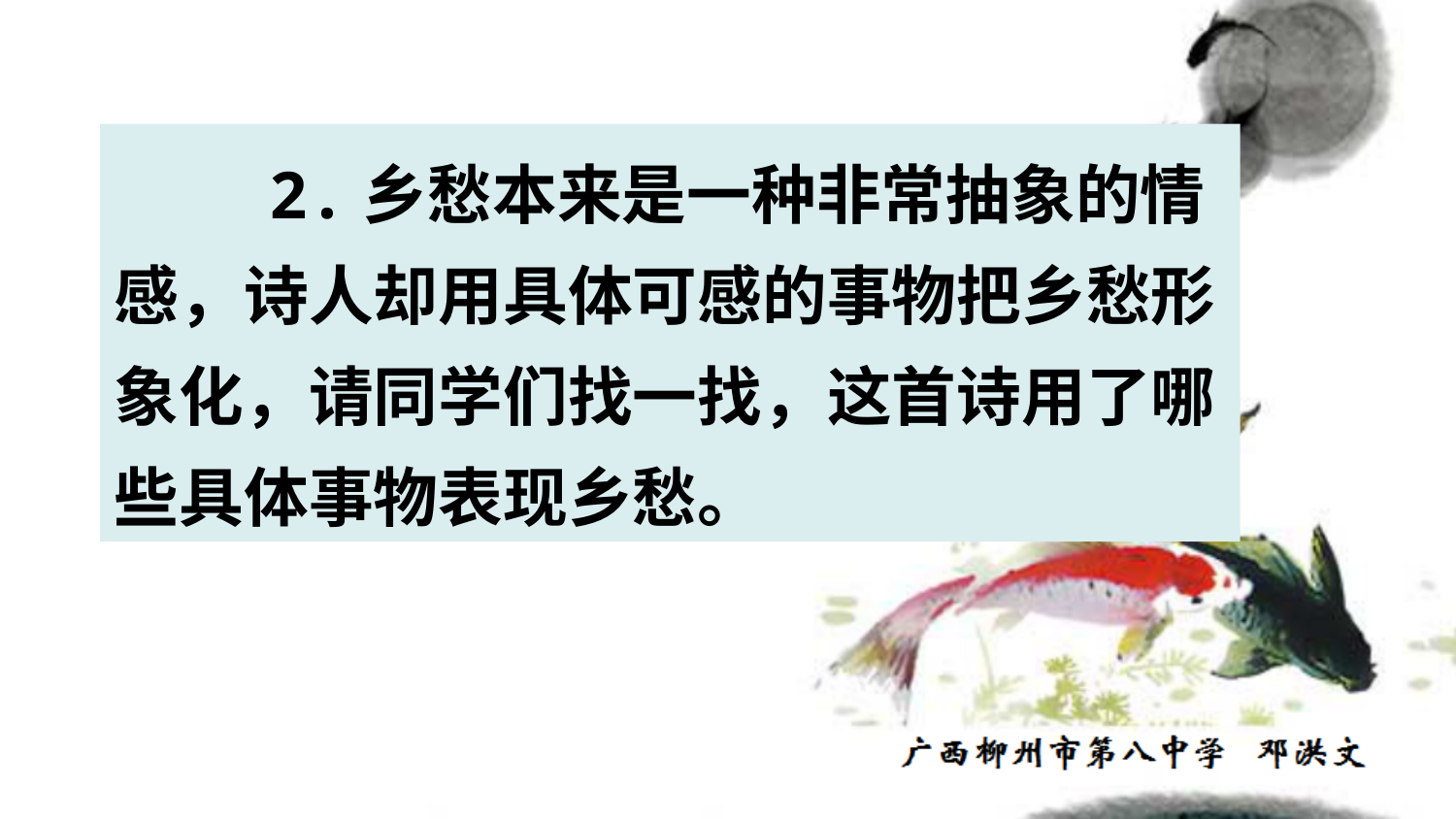

2.乡愁本来是一种非常抽象的情感，诗人却用具体可感的事物把乡愁形象化，请同学们找一找，这首诗用了哪些具体事物表现乡愁。